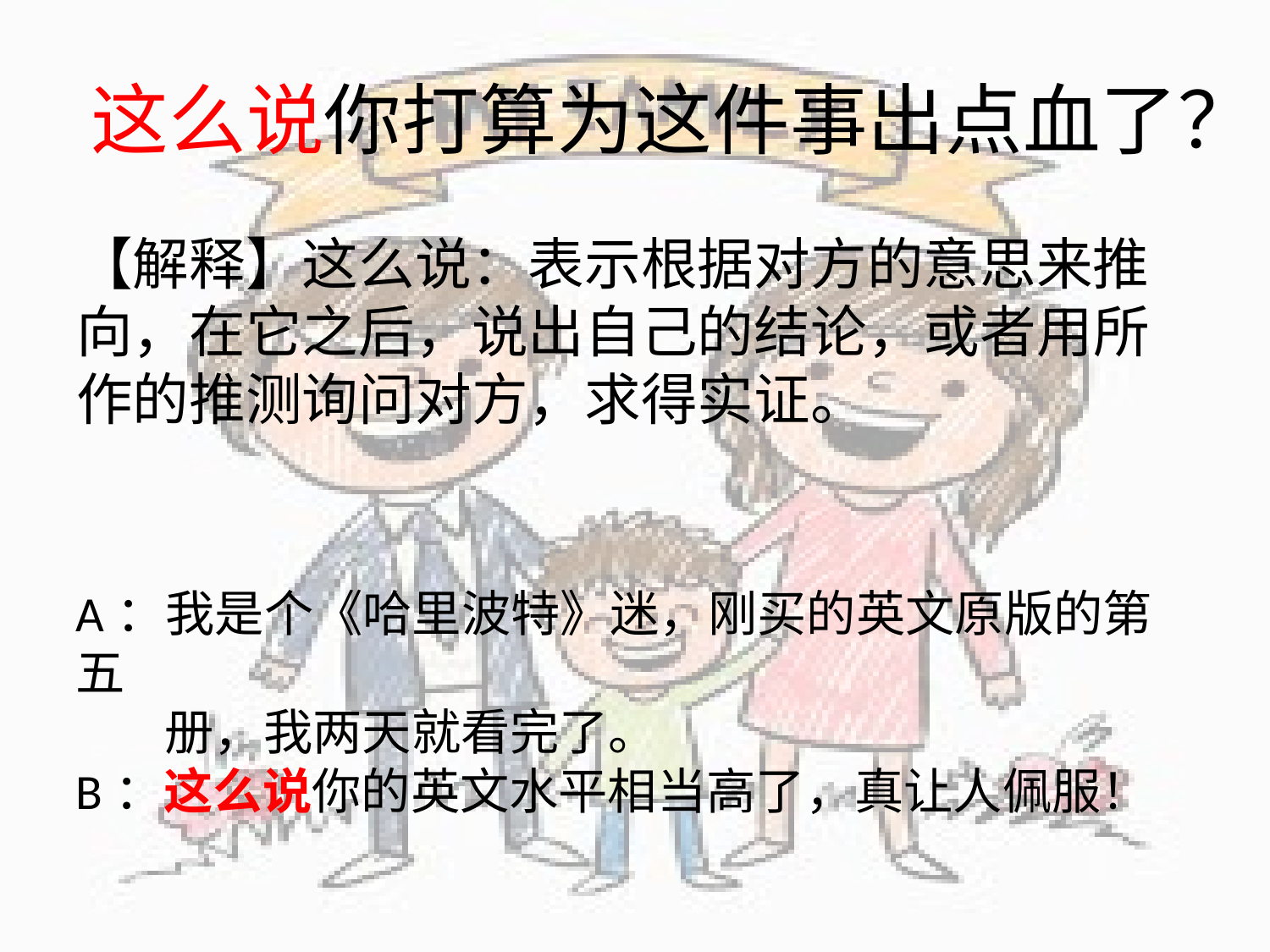

# 这么说你打算为这件事出点血了？
【解释】这么说：表示根据对方的意思来推向，在它之后，说出自己的结论，或者用所作的推测询问对方，求得实证。

A：我是个《哈里波特》迷，刚买的英文原版的第五
       册，我两天就看完了。
B：这么说你的英文水平相当高了，真让人佩服！